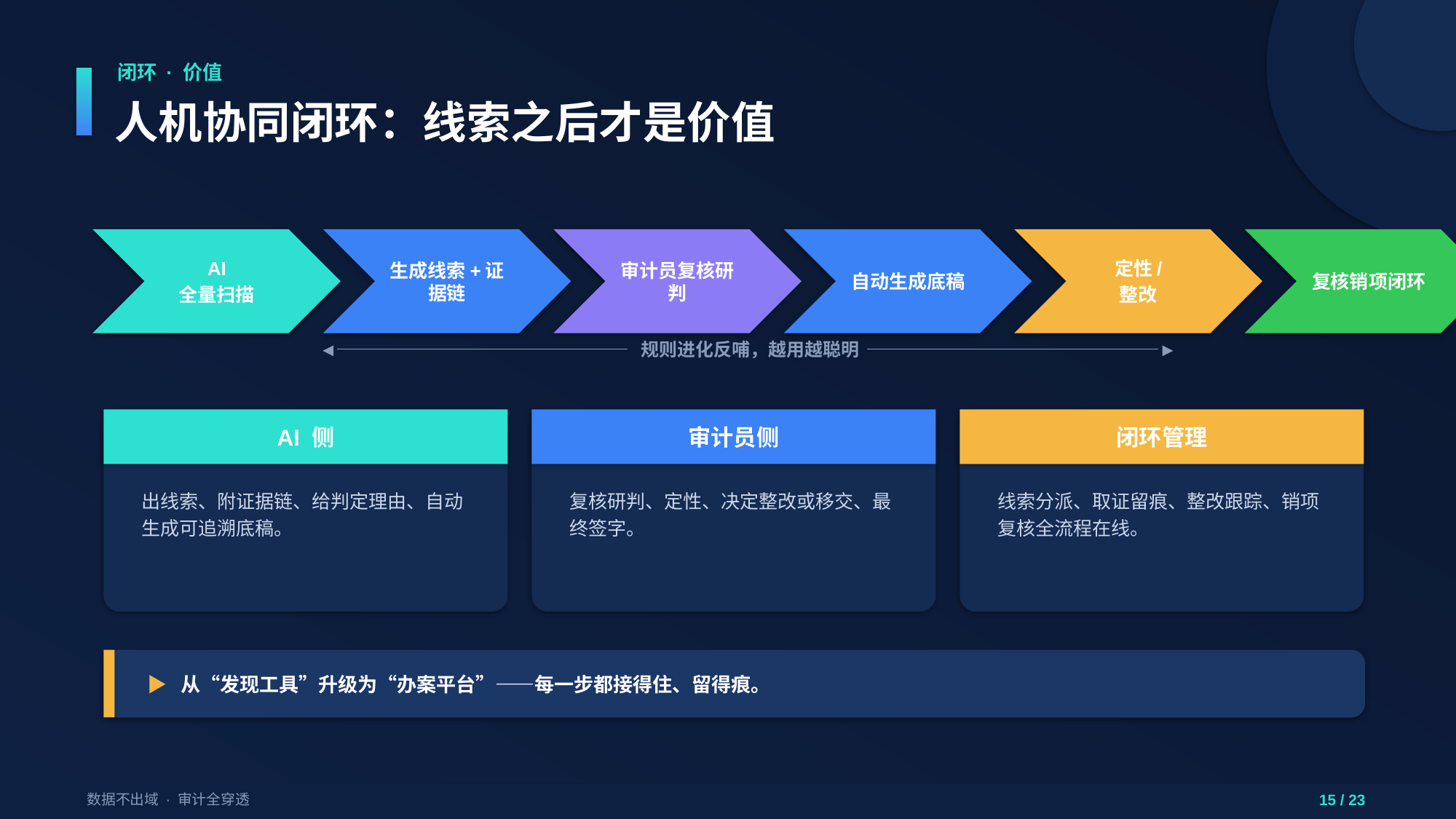

闭环 · 价值

人机协同闭环：线索之后才是价值
AI
全量扫描
生成线索+证据链
审计员复核研判
自动生成底稿
定性/
整改
复核销项闭环
◄────────────────  规则进化反哺，越用越聪明  ────────────────►

AI 侧

审计员侧

闭环管理
出线索、附证据链、给判定理由、自动生成可追溯底稿。
复核研判、定性、决定整改或移交、最终签字。
线索分派、取证留痕、整改跟踪、销项复核全流程在线。

▶  从“发现工具”升级为“办案平台”——每一步都接得住、留得痕。
数据不出域 · 审计全穿透
15 / 23